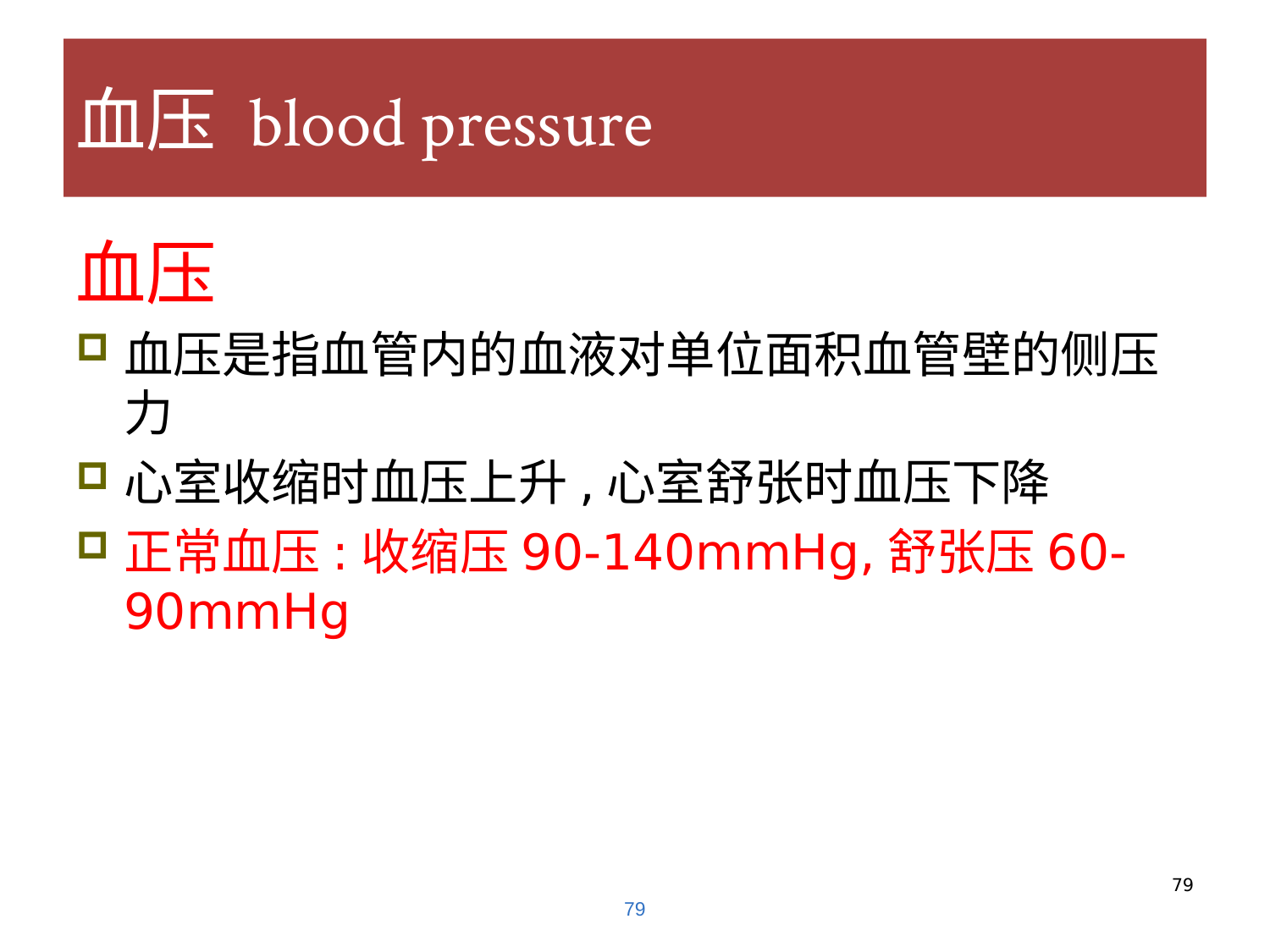

# 血压 blood pressure
血压
血压是指血管内的血液对单位面积血管壁的侧压力
心室收缩时血压上升,心室舒张时血压下降
正常血压:收缩压90-140mmHg,舒张压60-90mmHg

79
79